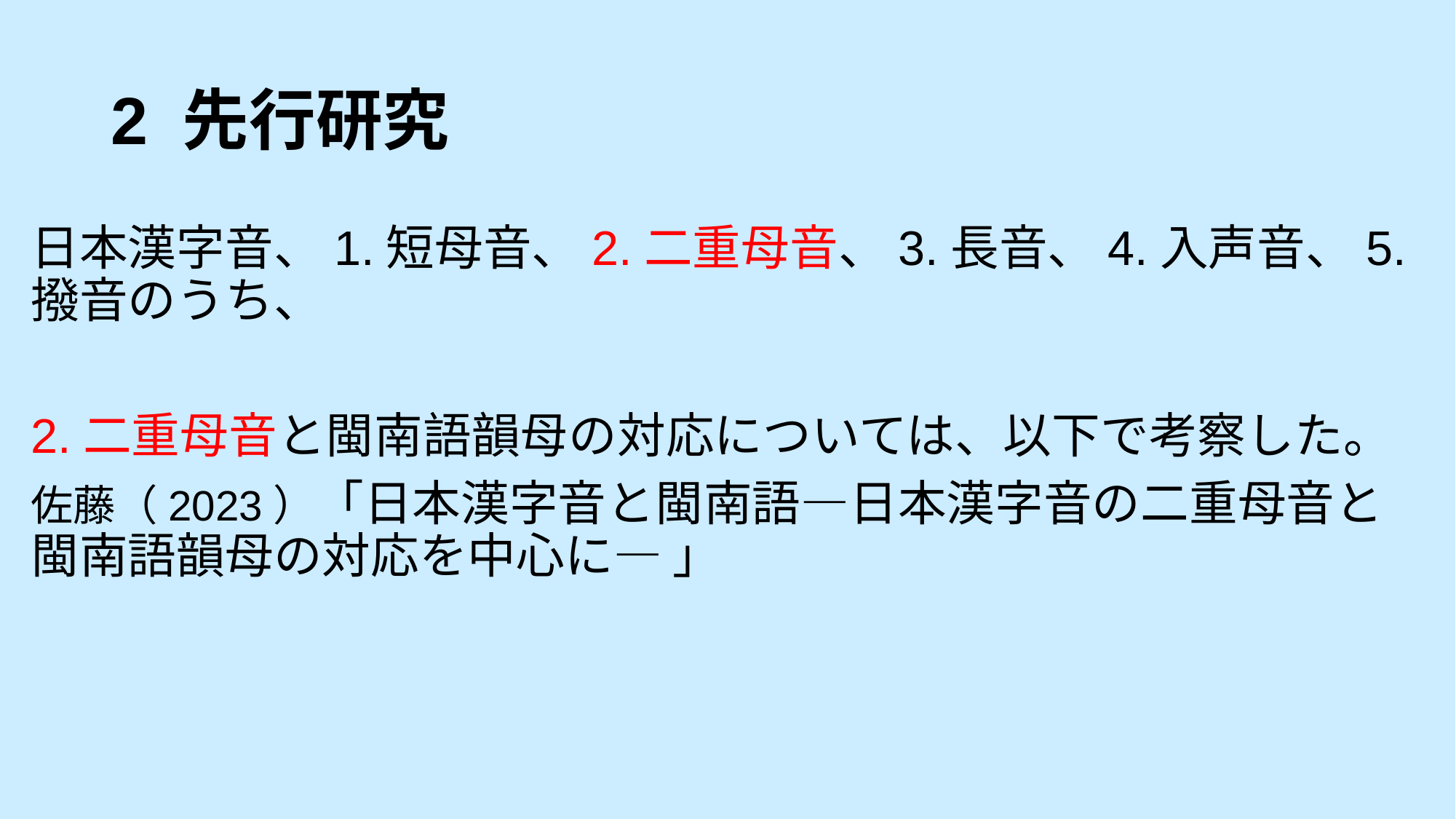

# 2 先行研究
日本漢字音、1.短母音、2.二重母音、3.長音、4.入声音、5.撥音のうち、

2.二重母音と閩南語韻母の対応については、以下で考察した。
佐藤（2023）「日本漢字音と閩南語―日本漢字音の二重母音と閩南語韻母の対応を中心に― 」